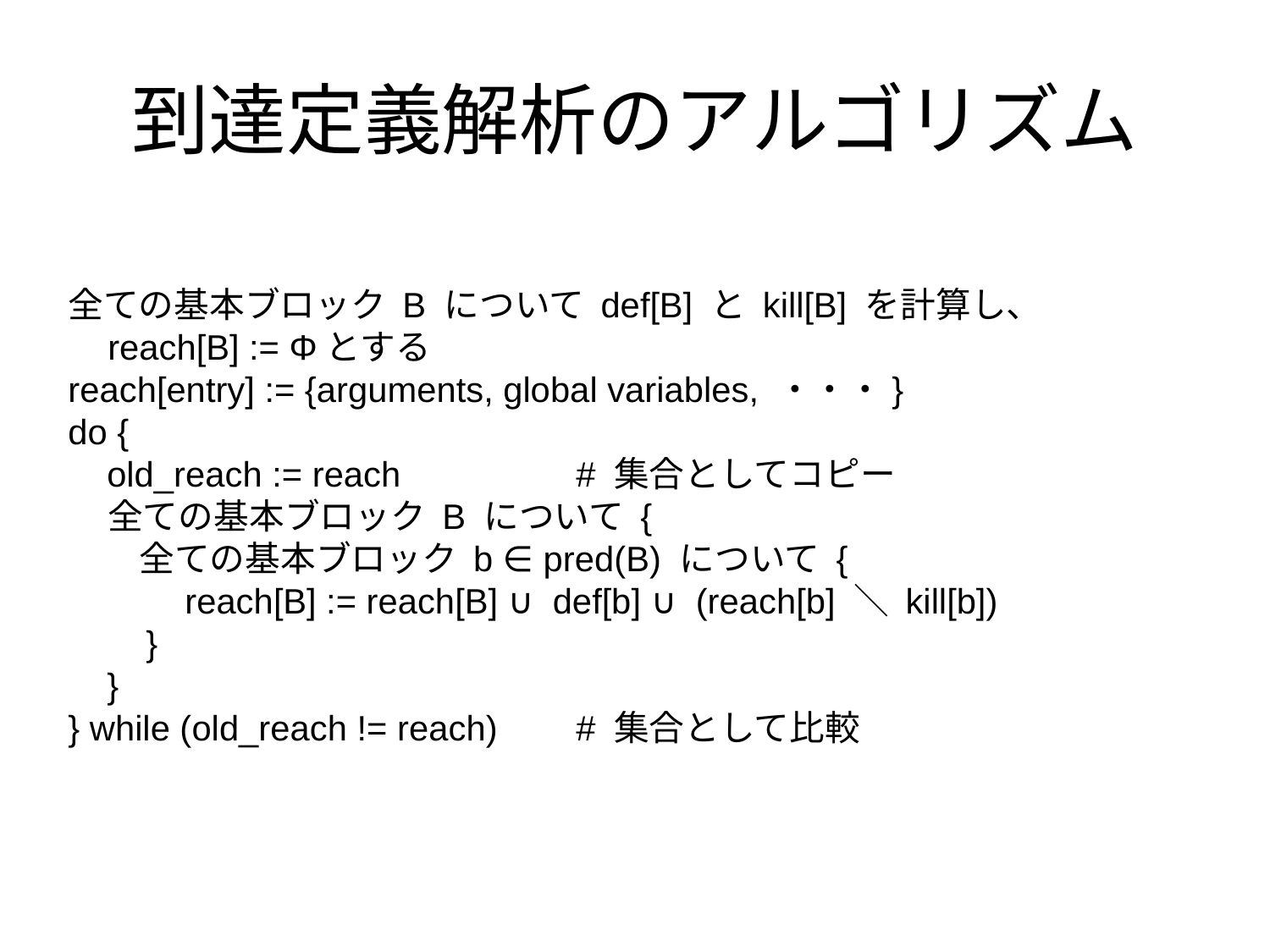

# 到達定義解析のアルゴリズム
全ての基本ブロック B について def[B] と kill[B] を計算し、
    reach[B] := Φとする
reach[entry] := {arguments, global variables, ・・・}
do {
    old_reach := reach		# 集合としてコピー
    全ての基本ブロック B について {
        全ての基本ブロック b ∈ pred(B) について {
            reach[B] := reach[B] ∪ def[b] ∪ (reach[b] ＼ kill[b])
        }
    }
} while (old_reach != reach)	# 集合として比較